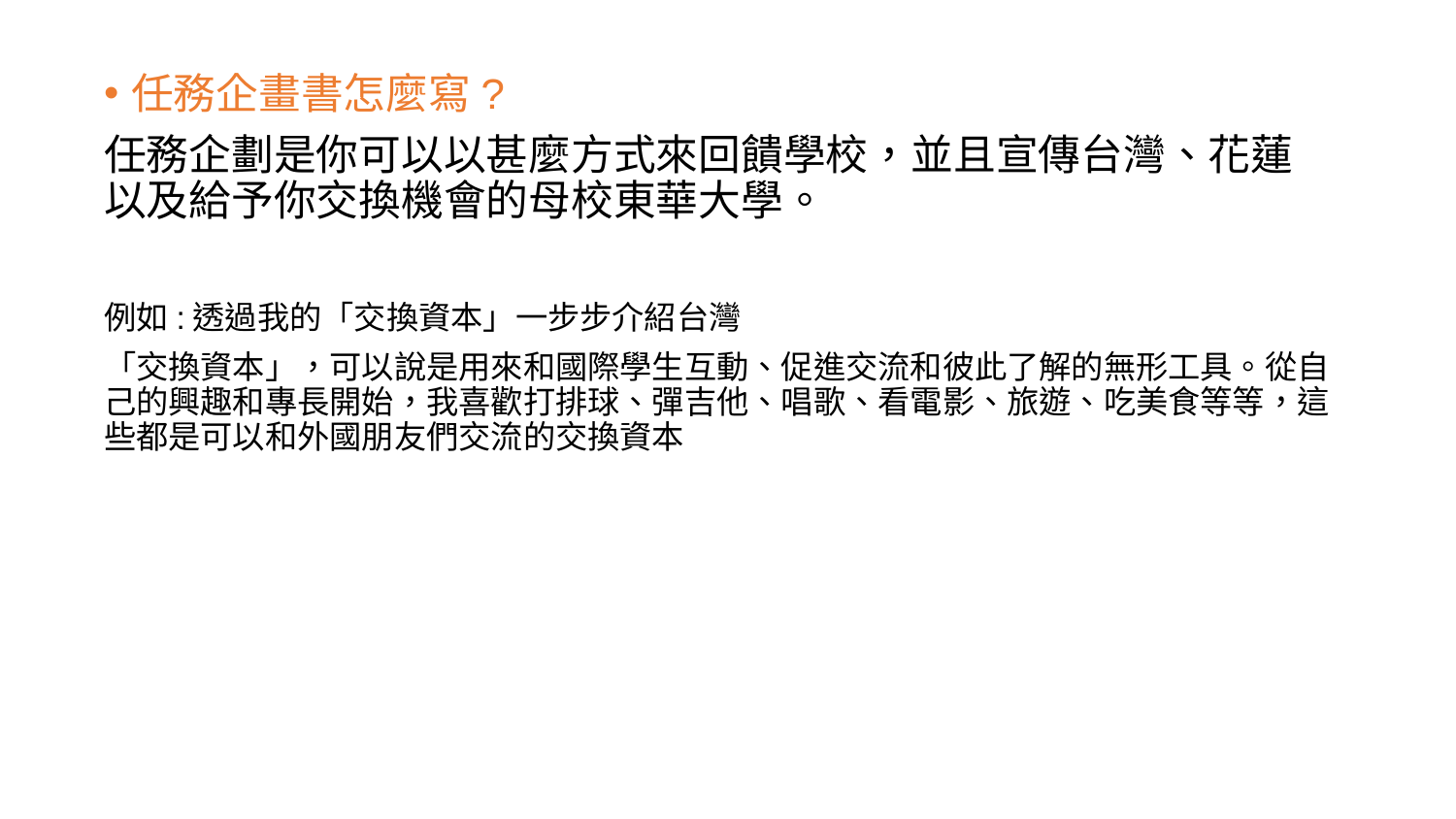

任務企畫書怎麼寫?
任務企劃是你可以以甚麼方式來回饋學校，並且宣傳台灣、花蓮以及給予你交換機會的母校東華大學。

例如:透過我的「交換資本」一步步介紹台灣
「交換資本」，可以說是用來和國際學生互動、促進交流和彼此了解的無形工具。從自己的興趣和專長開始，我喜歡打排球、彈吉他、唱歌、看電影、旅遊、吃美食等等，這些都是可以和外國朋友們交流的交換資本